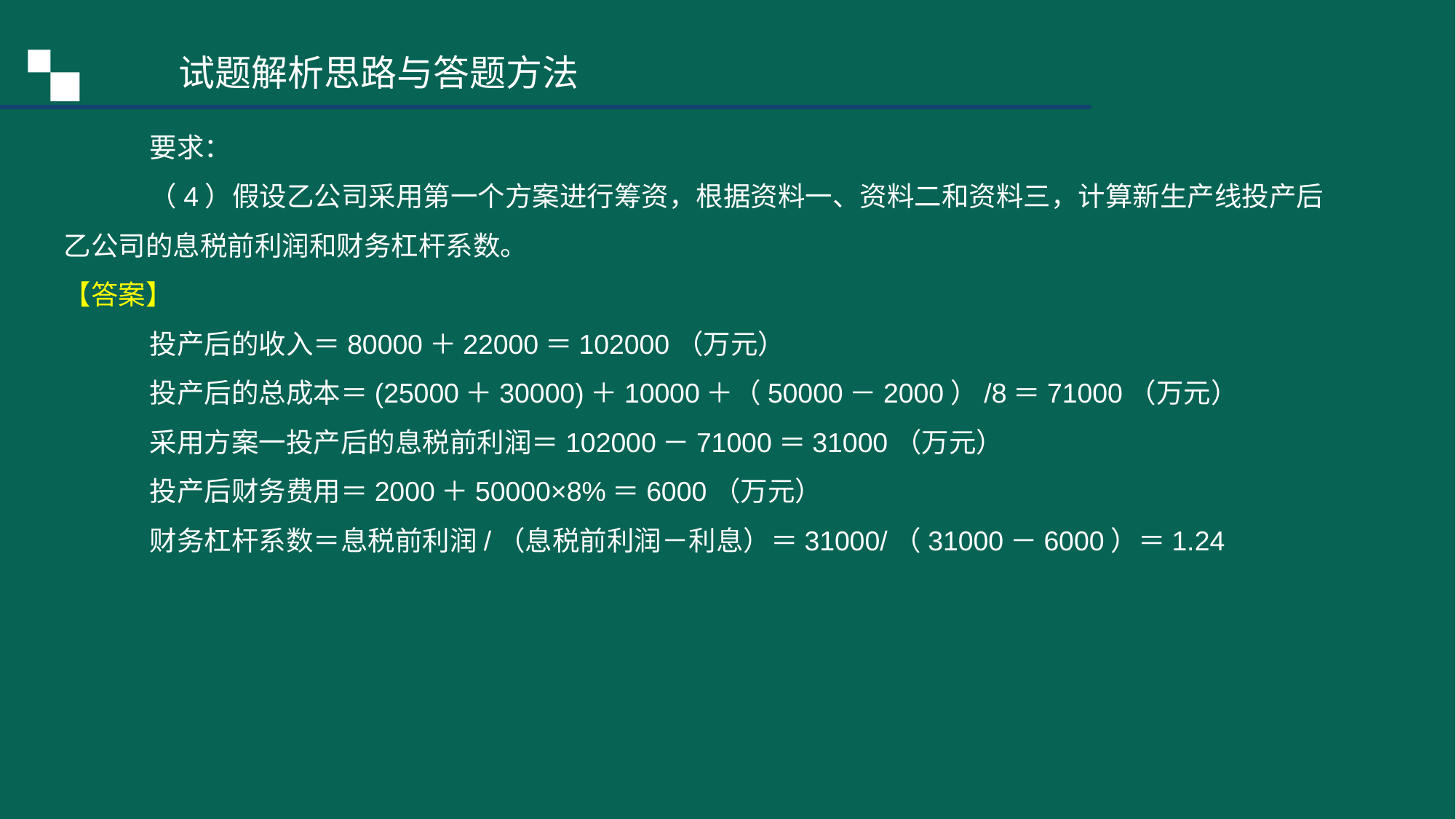

试题解析思路与答题方法
要求：
（4）假设乙公司采用第一个方案进行筹资，根据资料一、资料二和资料三，计算新生产线投产后乙公司的息税前利润和财务杠杆系数。
【答案】
投产后的收入＝80000＋22000＝102000（万元）
投产后的总成本＝(25000＋30000)＋10000＋（50000－2000）/8＝71000（万元）
采用方案一投产后的息税前利润＝102000－71000＝31000（万元）
投产后财务费用＝2000＋50000×8%＝6000（万元）
财务杠杆系数＝息税前利润/（息税前利润－利息）＝31000/（31000－6000）＝1.24